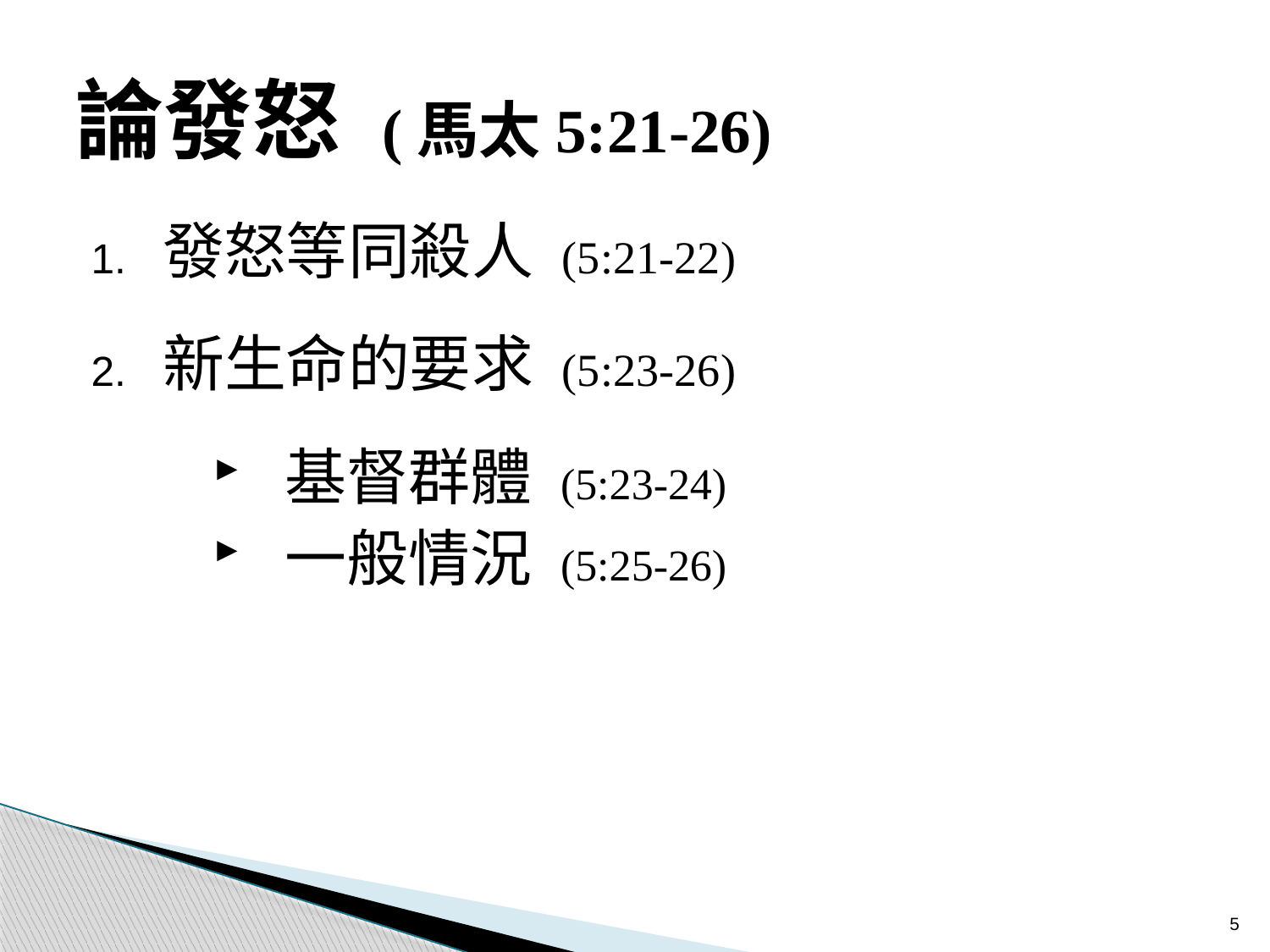

# 論發怒 (馬太5:21-26)
發怒等同殺人 (5:21-22)
新生命的要求 (5:23-26)
基督群體 (5:23-24)
一般情況 (5:25-26)
5